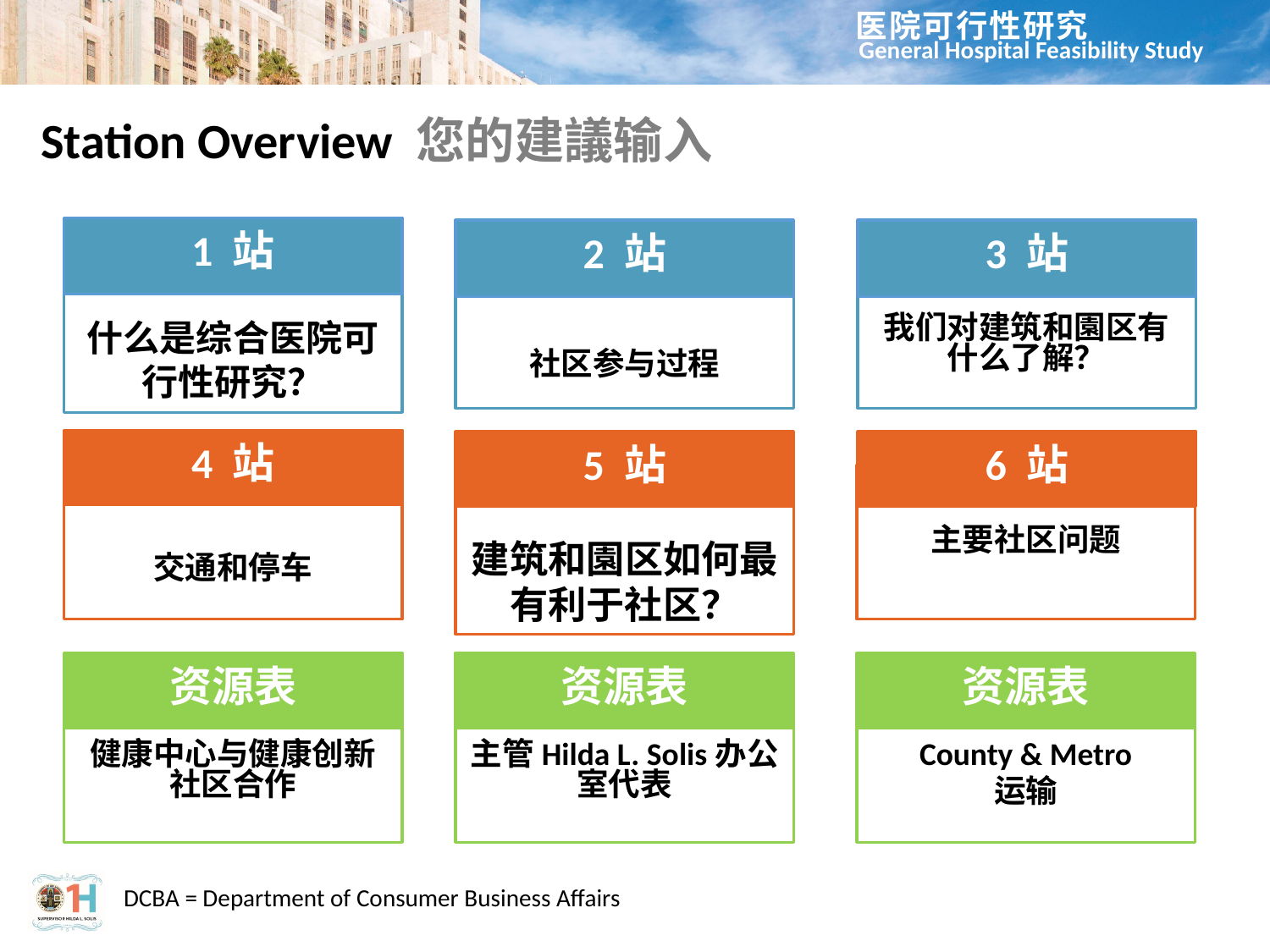

# Station Overview 您的建議输入
1 站
2 站
3 站

什么是综合医院可行性研究？

社区参与过程

我们对建筑和園区有什么了解？
4 站
5 站
6 站

交通和停车

主要社区问题

建筑和園区如何最有利于社区？
资源表
资源表
资源表

健康中心与健康创新社区合作

主管Hilda L. Solis办公室代表

County & Metro
运输
DCBA = Department of Consumer Business Affairs